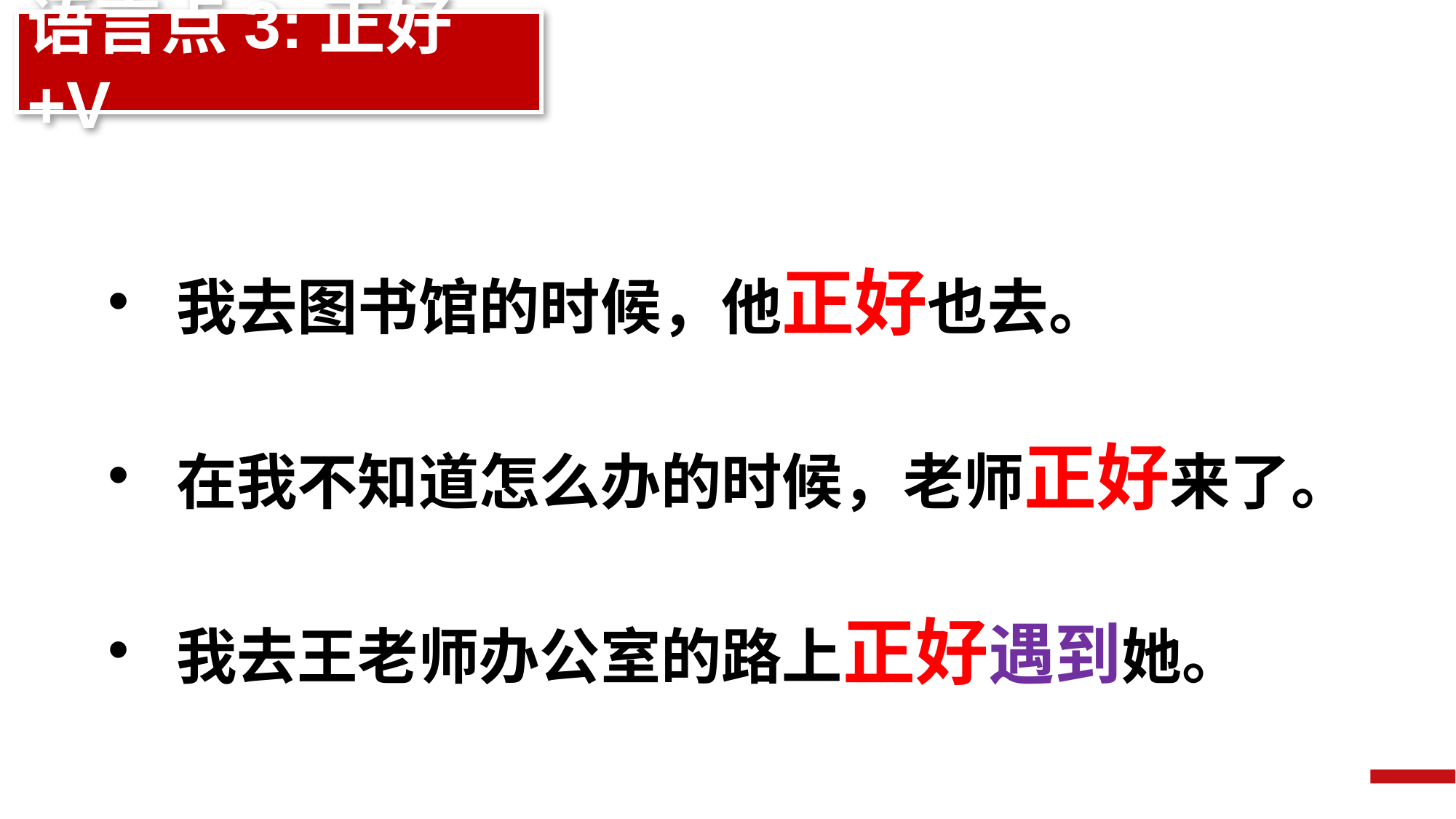

语言点3:正好+V
我去图书馆的时候，他正好也去。
在我不知道怎么办的时候，老师正好来了。
我去王老师办公室的路上正好遇到她。